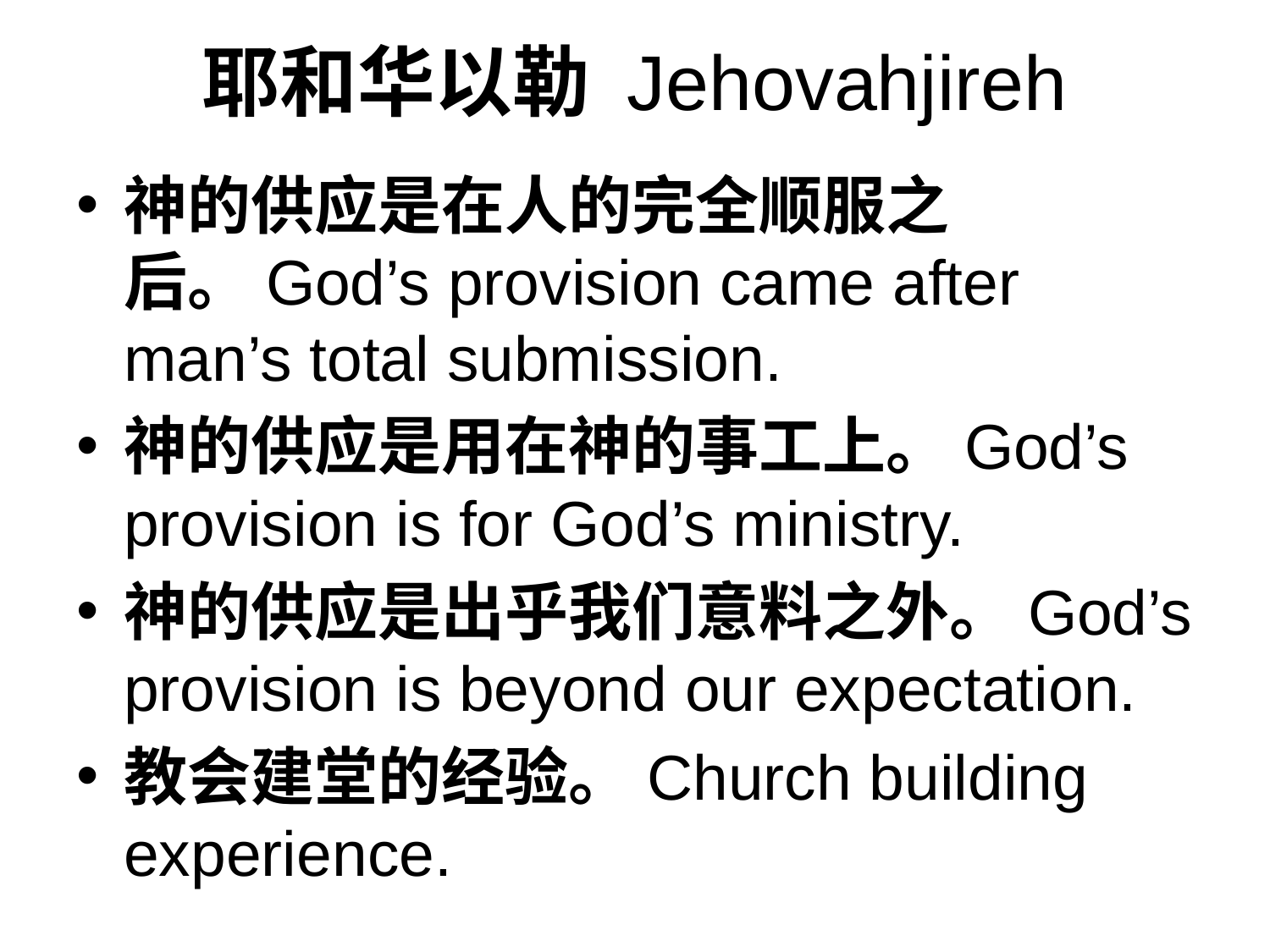

# 耶和华以勒 Jehovahjireh
神的供应是在人的完全顺服之后。God’s provision came after man’s total submission.
神的供应是用在神的事工上。God’s provision is for God’s ministry.
神的供应是出乎我们意料之外。God’s provision is beyond our expectation.
教会建堂的经验。Church building experience.